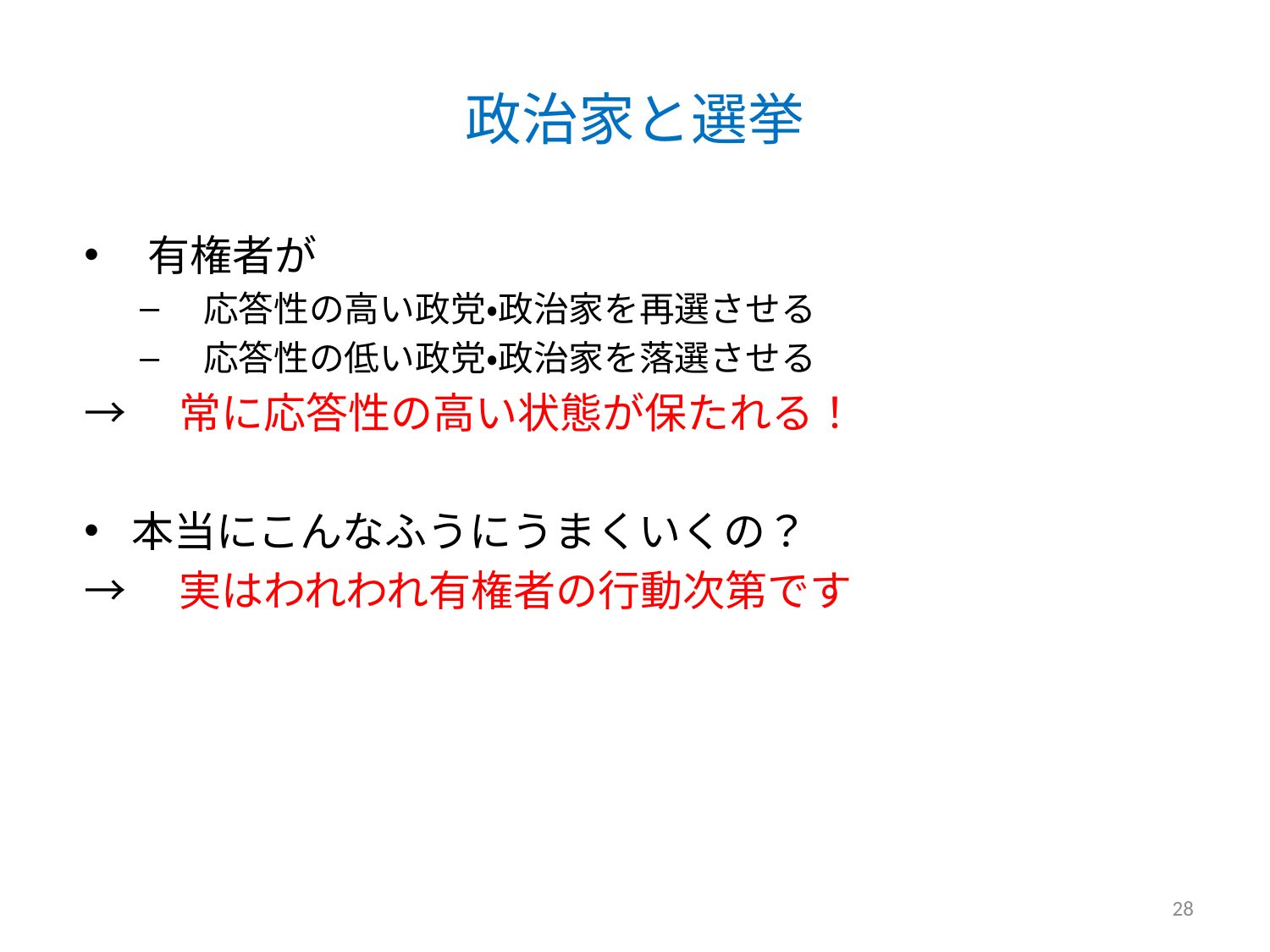

# 政治家と選挙
有権者が
応答性の高い政党・政治家を再選させる
応答性の低い政党・政治家を落選させる
→　常に応答性の高い状態が保たれる！

本当にこんなふうにうまくいくの？
→　実はわれわれ有権者の行動次第です

28